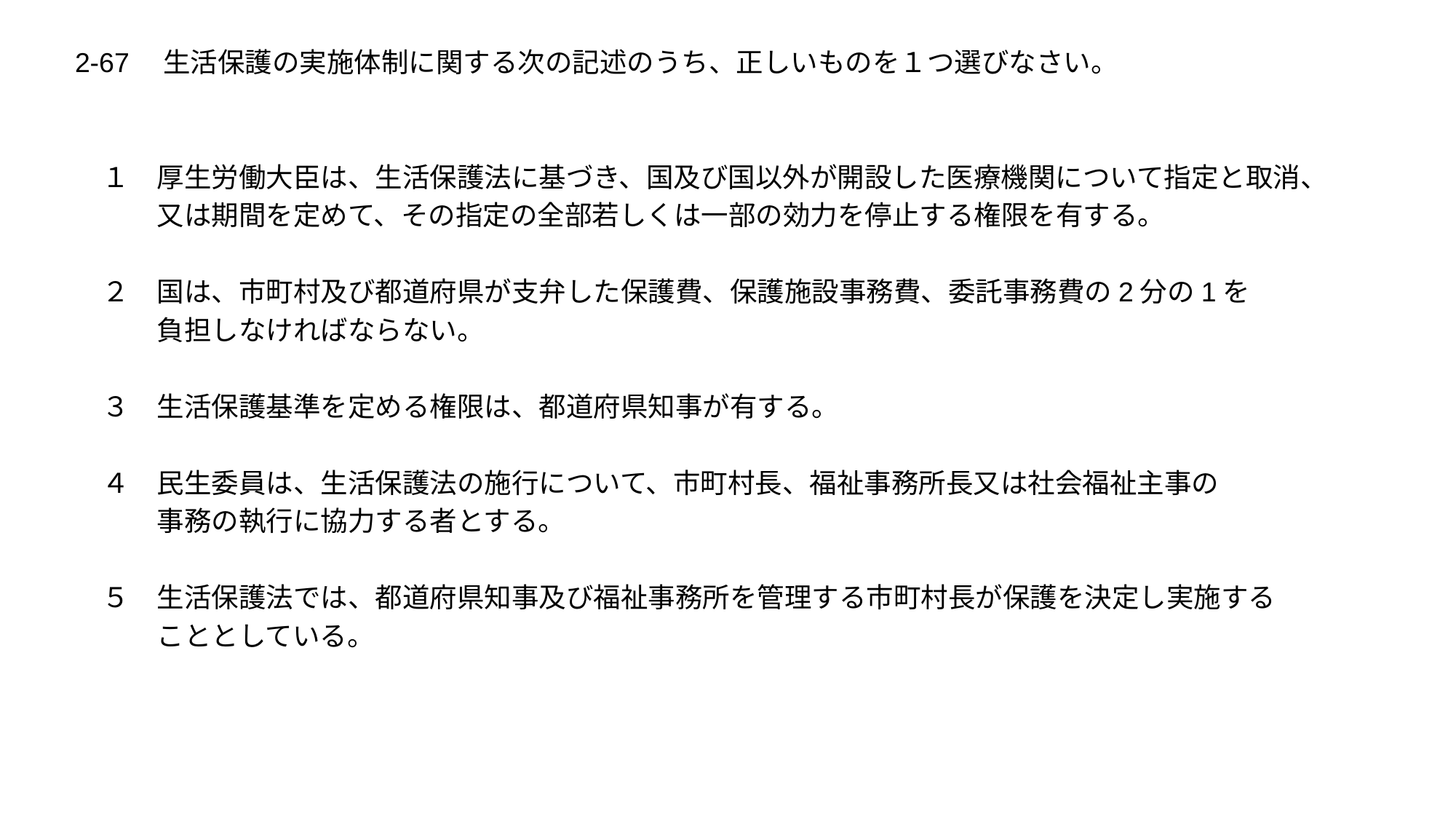

2-67　生活保護の実施体制に関する次の記述のうち、正しいものを１つ選びなさい。

　１　厚生労働大臣は、生活保護法に基づき、国及び国以外が開設した医療機関について指定と取消、
　　　又は期間を定めて、その指定の全部若しくは一部の効力を停止する権限を有する。

　２　国は、市町村及び都道府県が支弁した保護費、保護施設事務費、委託事務費の2分の1を
　　　負担しなければならない。

　３　生活保護基準を定める権限は、都道府県知事が有する。

　４　民生委員は、生活保護法の施行について、市町村長、福祉事務所長又は社会福祉主事の
　　　事務の執行に協力する者とする。

　５　生活保護法では、都道府県知事及び福祉事務所を管理する市町村長が保護を決定し実施する
　　　こととしている。